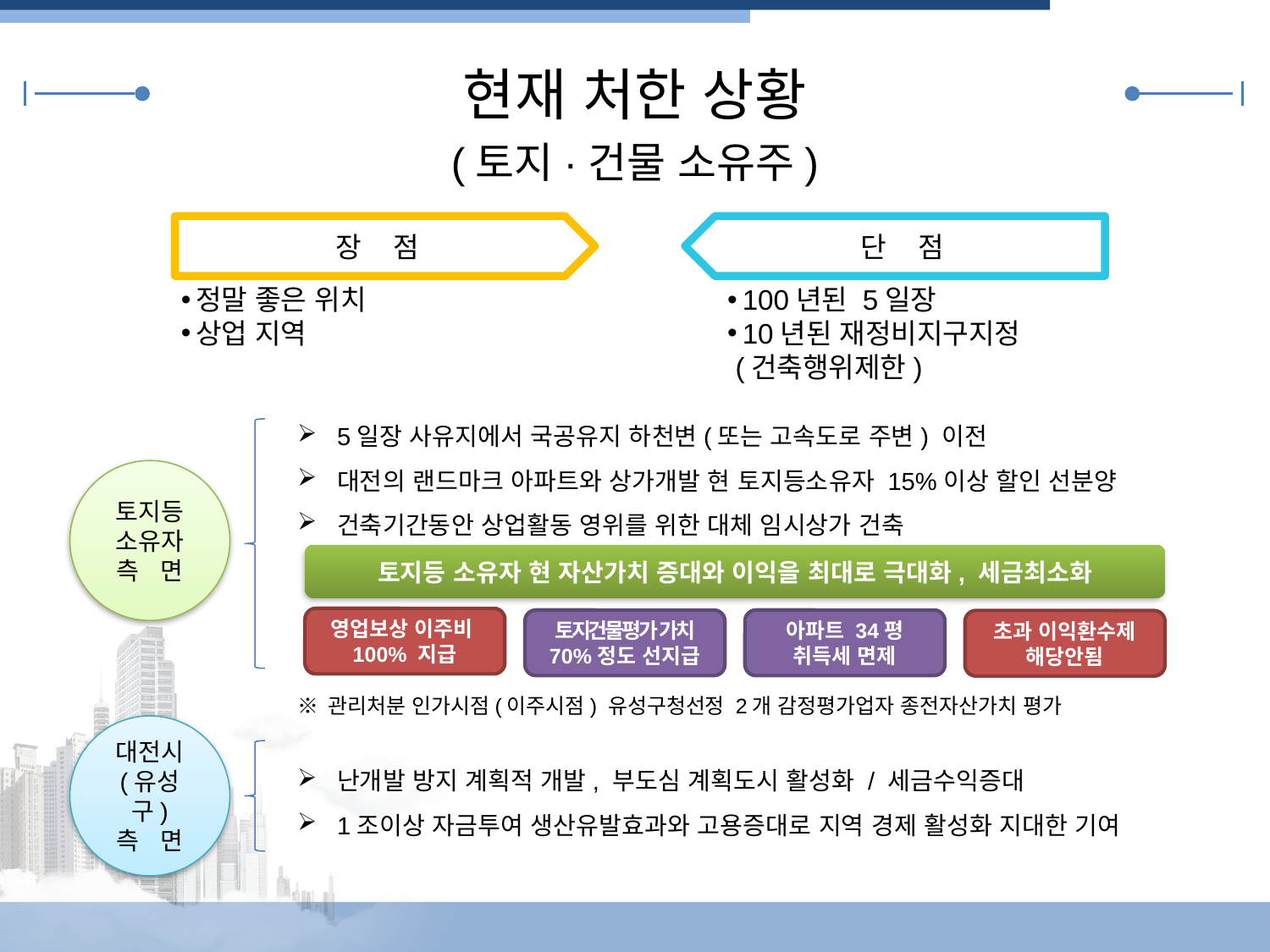

현재 처한 상황
(토지·건물 소유주)
장    점
단    점
정말 좋은 위치
상업 지역
100년된 5일장
10년된 재정비지구지정
 (건축행위제한)
5일장 사유지에서 국공유지 하천변(또는 고속도로 주변) 이전
대전의 랜드마크 아파트와 상가개발 현 토지등소유자 15%이상 할인 선분양
건축기간동안 상업활동 영위를 위한 대체 임시상가 건축

토지등 소유자 측   면
토지등 소유자 현 자산가치 증대와 이익을 최대로 극대화, 세금최소화
영업보상 이주비
100% 지급
토지건물평가 가치
70%정도 선지급
아파트 34평
취득세 면제
초과 이익환수제
해당안됨
※ 관리처분 인가시점(이주시점) 유성구청선정 2개 감정평가업자 종전자산가치 평가
대전시
(유성구)
측   면

난개발 방지 계획적 개발, 부도심 계획도시 활성화 / 세금수익증대
1조이상 자금투여 생산유발효과와 고용증대로 지역 경제 활성화 지대한 기여